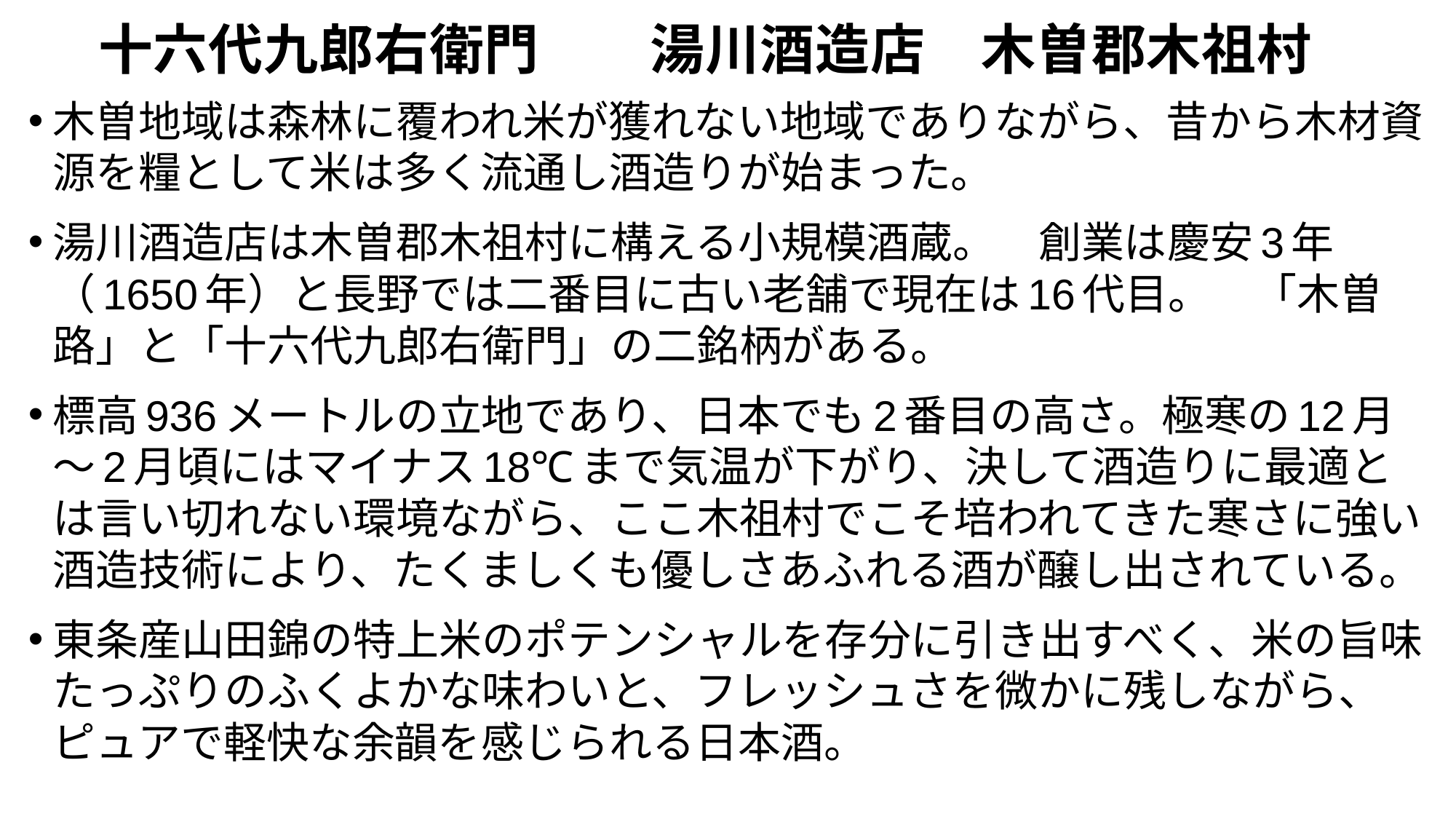

# 十六代九郎右衛門　　湯川酒造店　木曽郡木祖村
木曽地域は森林に覆われ米が獲れない地域でありながら、昔から木材資源を糧として米は多く流通し酒造りが始まった。
湯川酒造店は木曽郡木祖村に構える小規模酒蔵。　創業は慶安3年（1650年）と長野では二番目に古い老舗で現在は16代目。　「木曽路」と「十六代九郎右衛門」の二銘柄がある。
標高936メートルの立地であり、日本でも2番目の高さ。極寒の12月～2月頃にはマイナス18℃まで気温が下がり、決して酒造りに最適とは言い切れない環境ながら、ここ木祖村でこそ培われてきた寒さに強い酒造技術により、たくましくも優しさあふれる酒が醸し出されている。
東条産山田錦の特上米のポテンシャルを存分に引き出すべく、米の旨味たっぷりのふくよかな味わいと、フレッシュさを微かに残しながら、ピュアで軽快な余韻を感じられる日本酒。